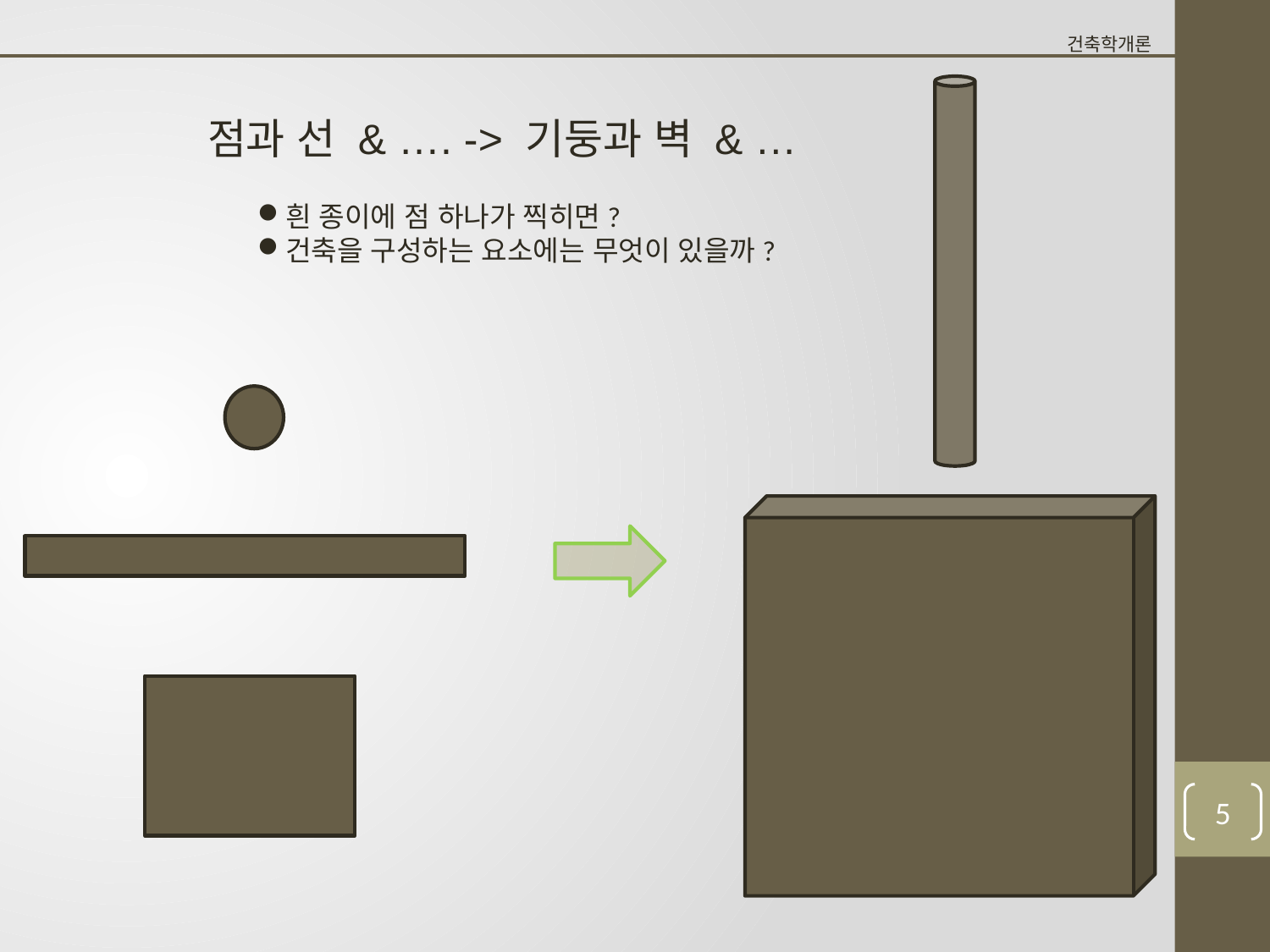

건축학개론

점과 선 & …. -> 기둥과 벽 & …
흰 종이에 점 하나가 찍히면?
건축을 구성하는 요소에는 무엇이 있을까?

5